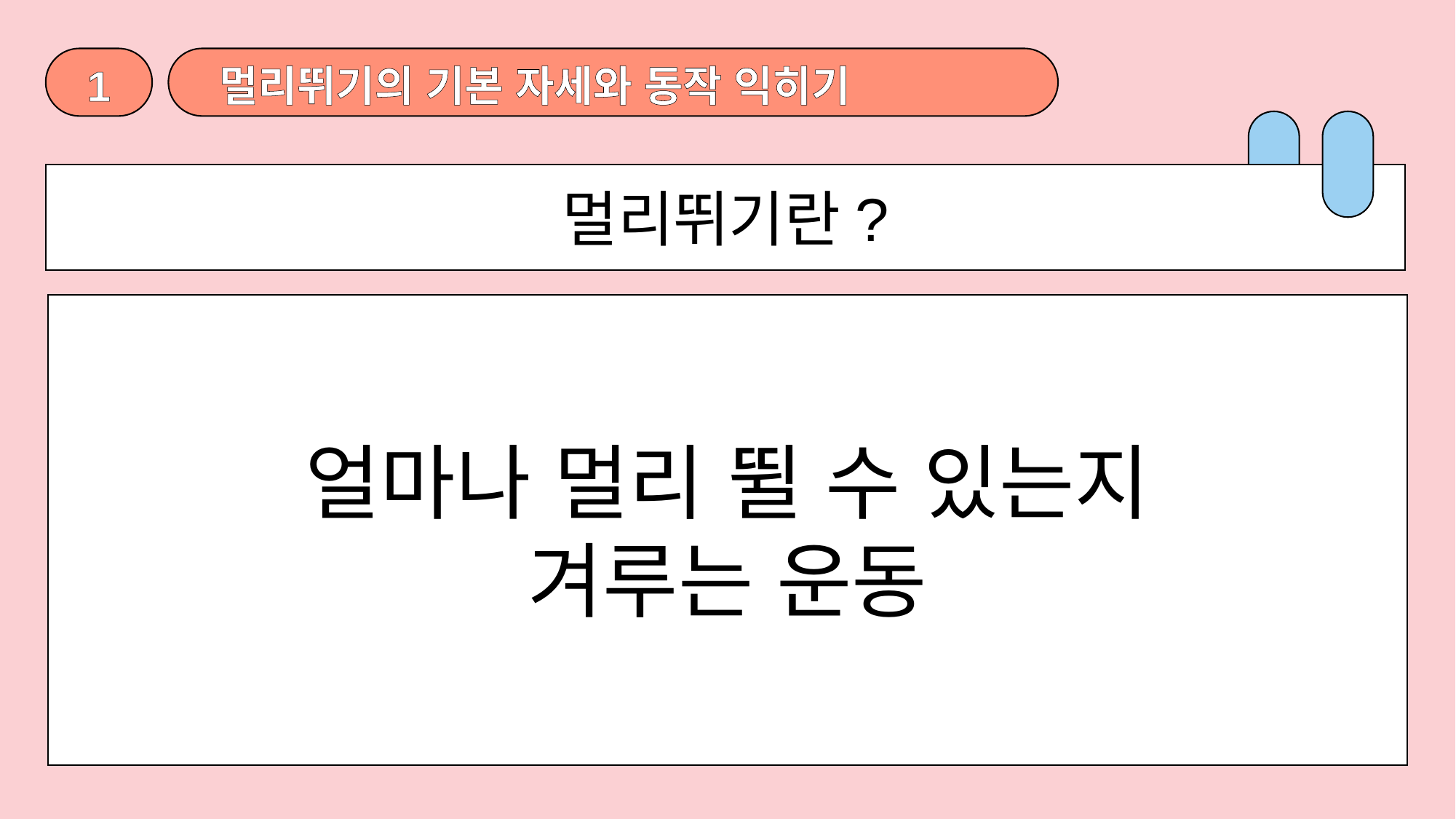

1
멀리뛰기의 기본 자세와 동작 익히기

멀리뛰기란?

얼마나 멀리 뛸 수 있는지
겨루는 운동